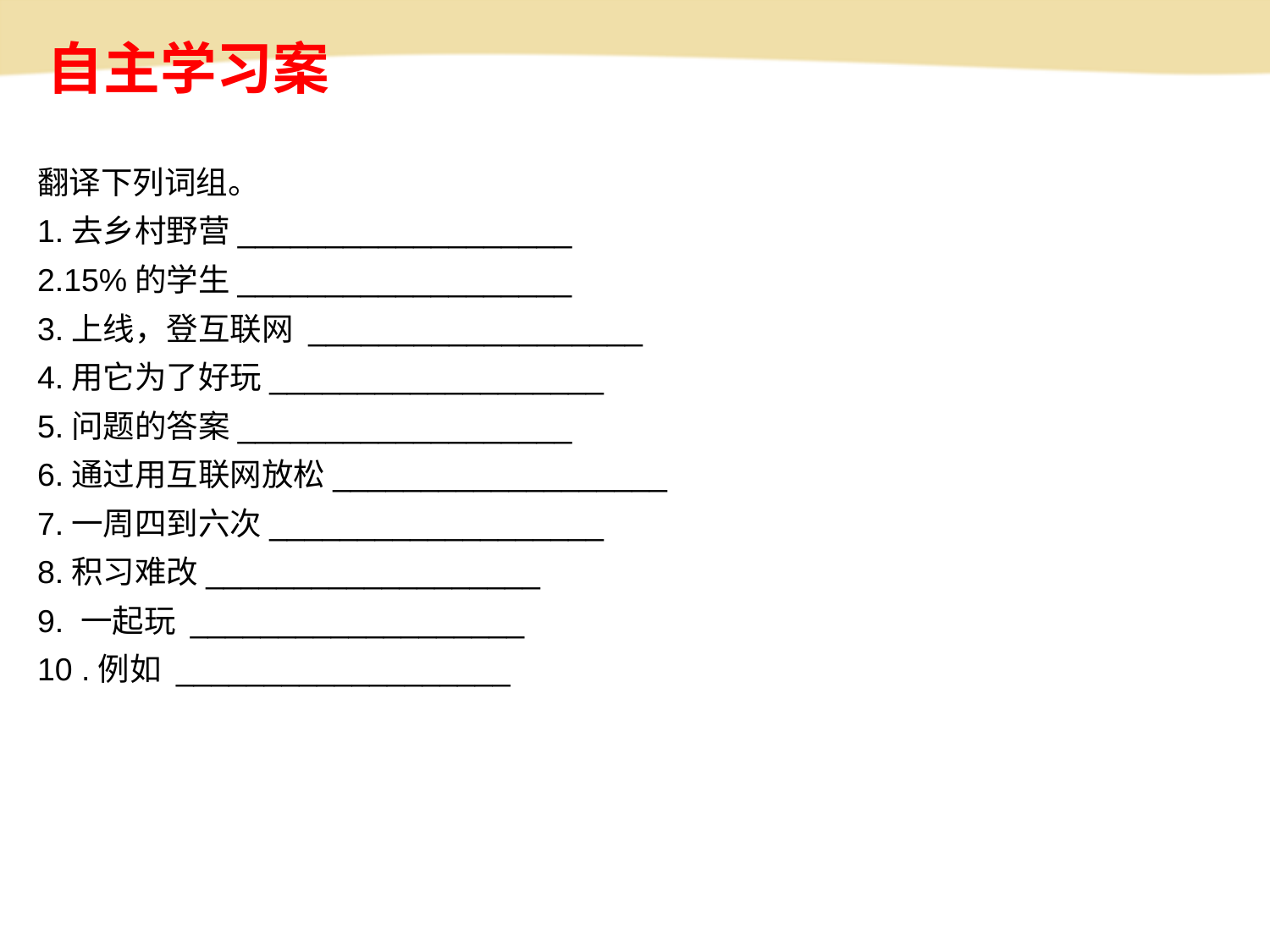

自主学习案
翻译下列词组。
1.去乡村野营___________________
2.15%的学生___________________
3.上线，登互联网 ___________________
4.用它为了好玩___________________
5.问题的答案___________________
6.通过用互联网放松___________________
7.一周四到六次___________________
8.积习难改___________________
9. 一起玩 ___________________
10 .例如 ___________________